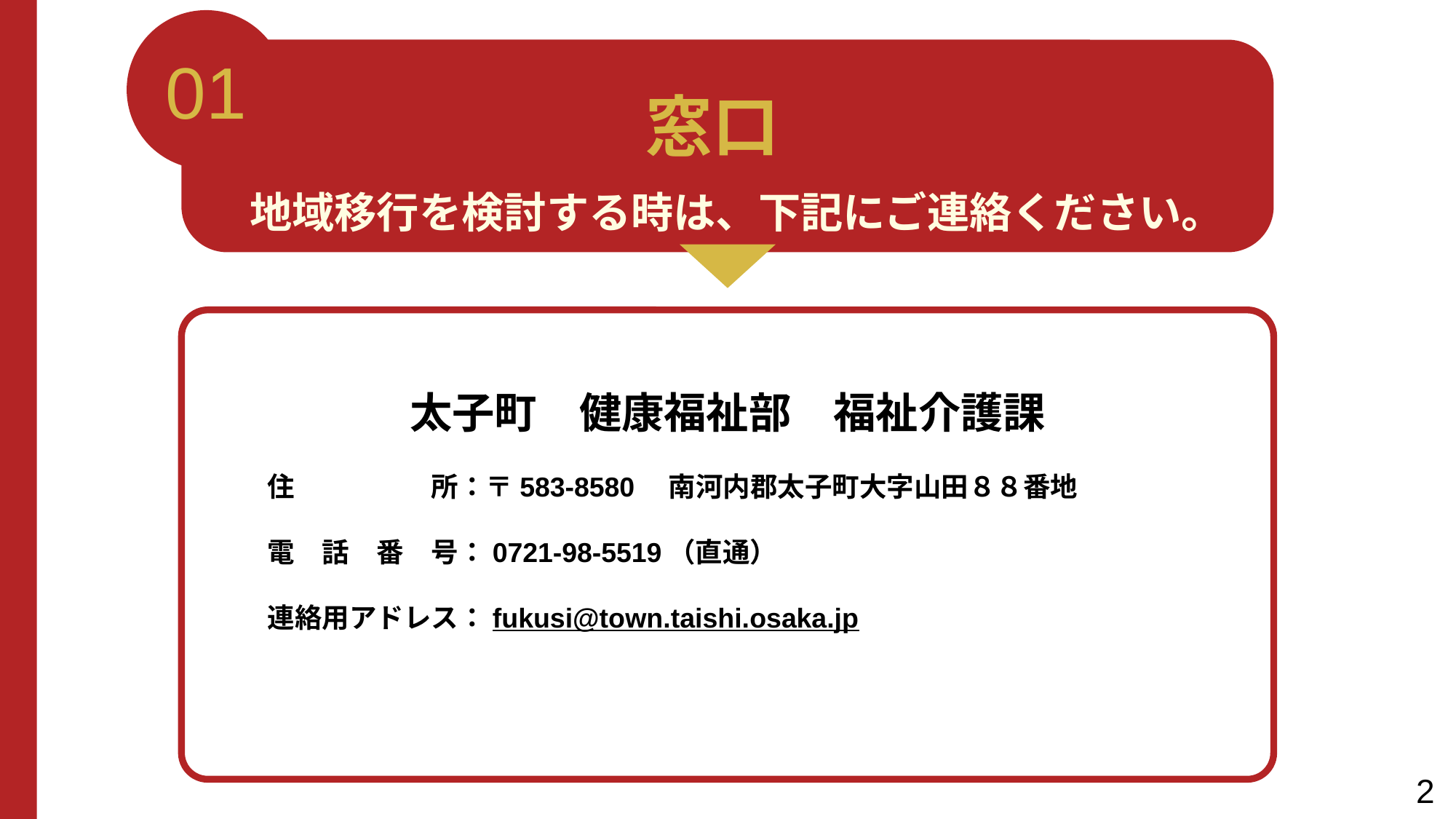

01

窓口
地域移行を検討する時は、下記にご連絡ください。

太子町　健康福祉部　福祉介護課

　　住　　　　　所：〒583-8580　南河内郡太子町大字山田８８番地

　　電　話　番　号：0721-98-5519（直通）

　　連絡用アドレス：fukusi@town.taishi.osaka.jp